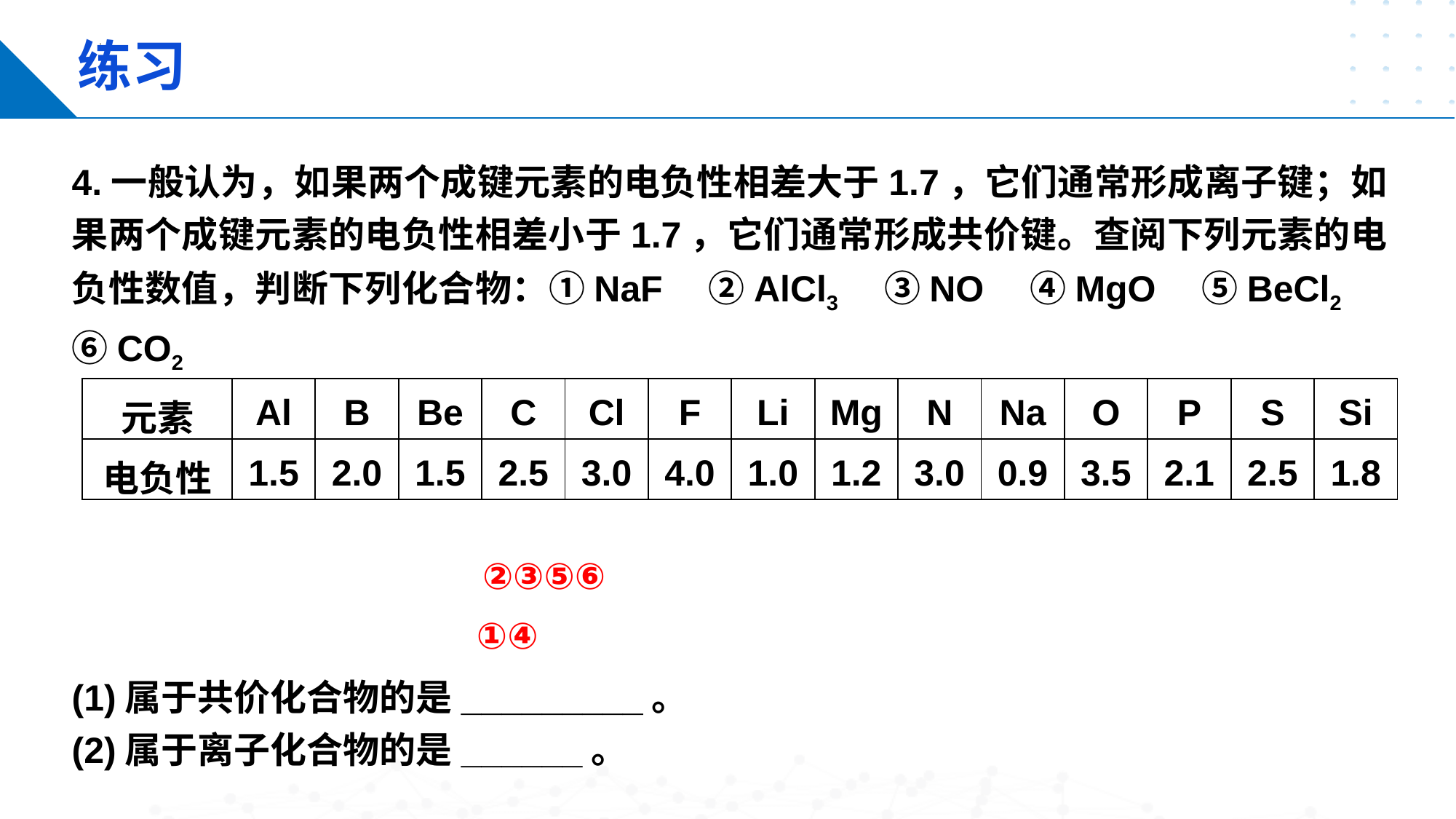

练习
meiyangyang8602
4.一般认为，如果两个成键元素的电负性相差大于1.7，它们通常形成离子键；如果两个成键元素的电负性相差小于1.7，它们通常形成共价键。查阅下列元素的电负性数值，判断下列化合物：①NaF　②AlCl3　③NO　④MgO　⑤BeCl2　⑥CO2

(1)属于共价化合物的是_________。
(2)属于离子化合物的是______。
| 元素 | Al | B | Be | C | Cl | F | Li | Mg | N | Na | O | P | S | Si |
| --- | --- | --- | --- | --- | --- | --- | --- | --- | --- | --- | --- | --- | --- | --- |
| 电负性 | 1.5 | 2.0 | 1.5 | 2.5 | 3.0 | 4.0 | 1.0 | 1.2 | 3.0 | 0.9 | 3.5 | 2.1 | 2.5 | 1.8 |
②③⑤⑥
①④